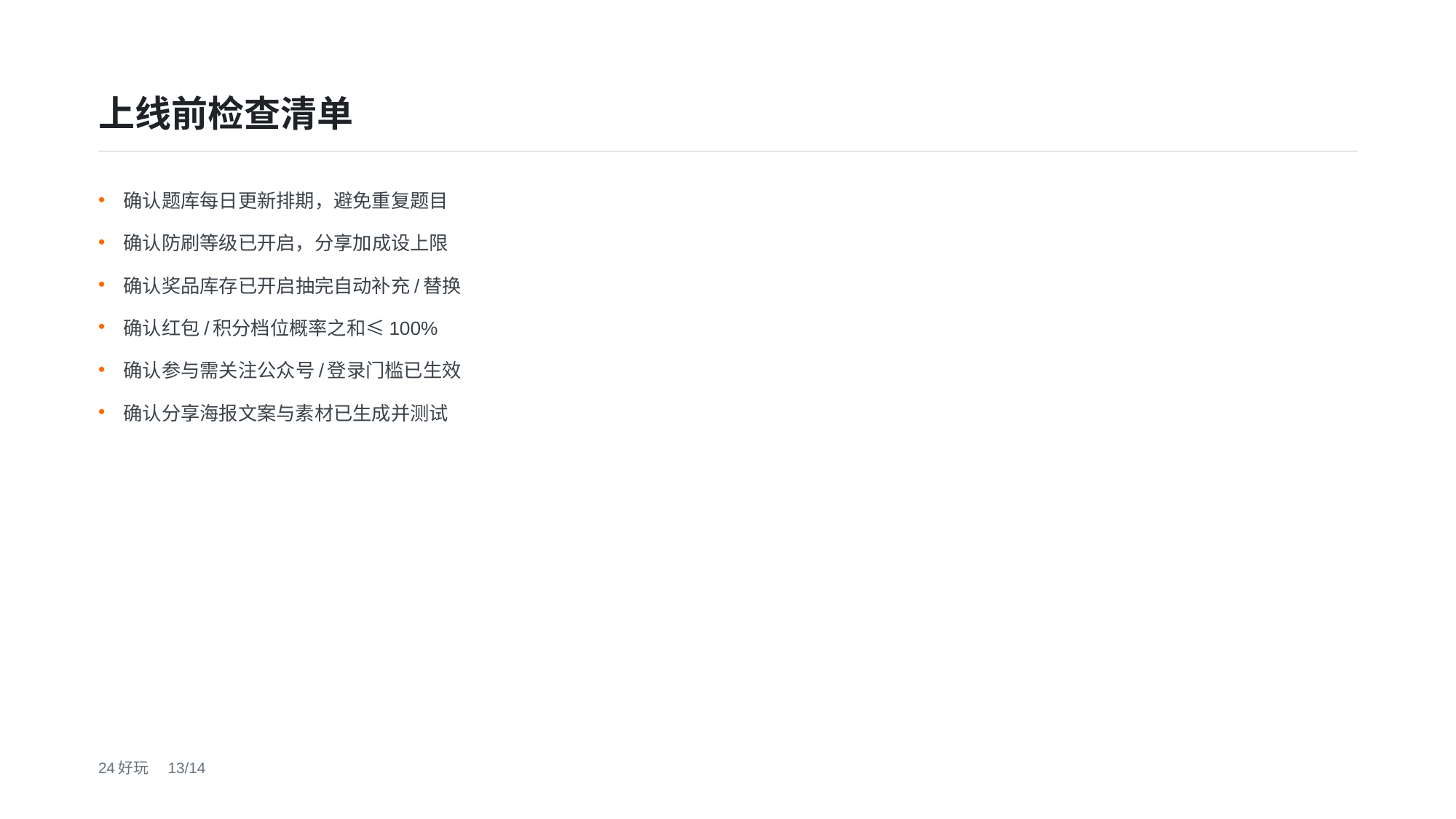

上线前检查清单

确认题库每日更新排期，避免重复题目
确认防刷等级已开启，分享加成设上限
确认奖品库存已开启抽完自动补充/替换
确认红包/积分档位概率之和≤100%
确认参与需关注公众号/登录门槛已生效
确认分享海报文案与素材已生成并测试
24好玩　13/14